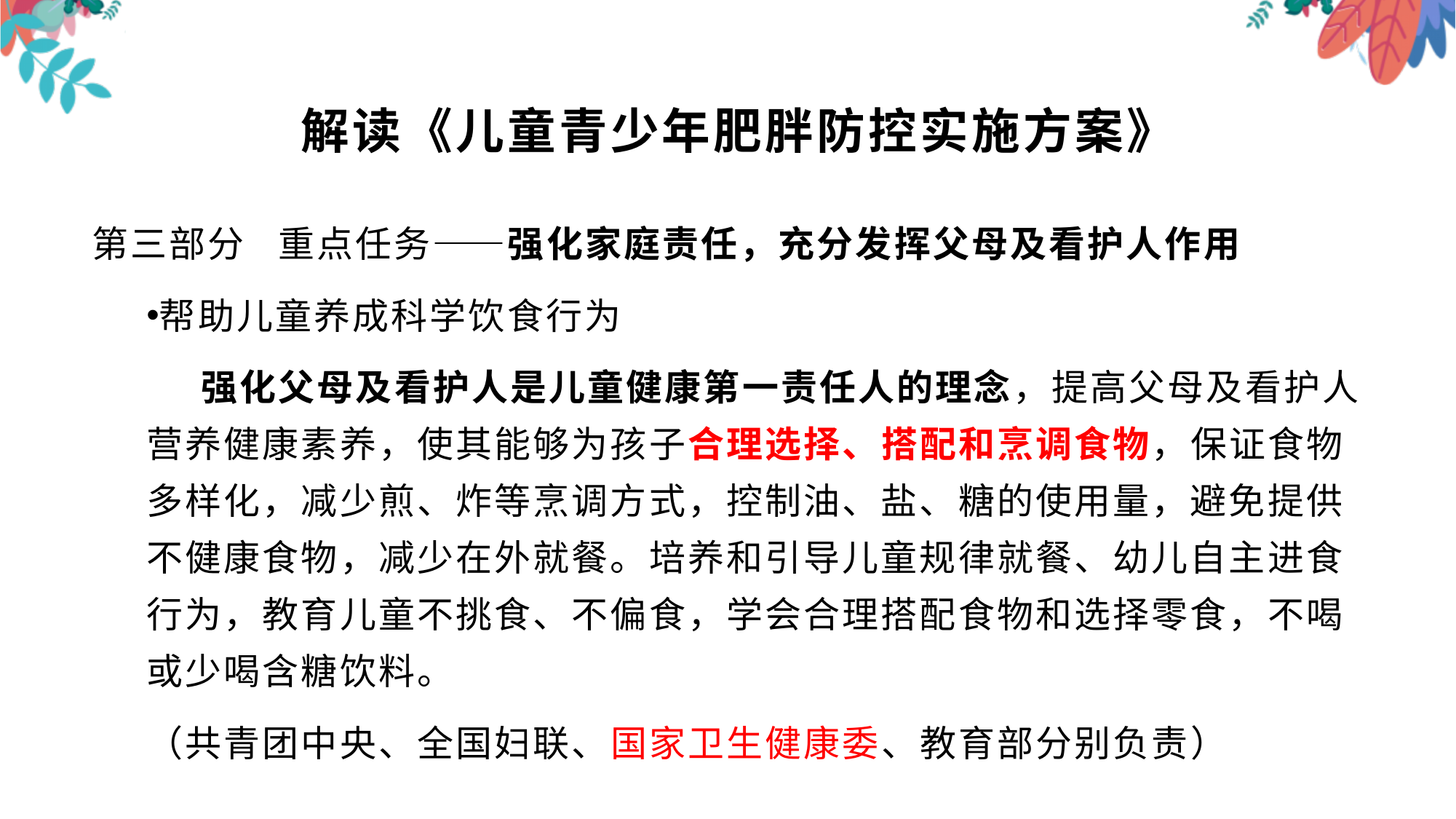

# 解读《儿童青少年肥胖防控实施方案》
第三部分   重点任务——强化家庭责任，充分发挥父母及看护人作用
帮助儿童养成科学饮食行为
强化父母及看护人是儿童健康第一责任人的理念，提高父母及看护人营养健康素养，使其能够为孩子合理选择、搭配和烹调食物，保证食物多样化，减少煎、炸等烹调方式，控制油、盐、糖的使用量，避免提供不健康食物，减少在外就餐。培养和引导儿童规律就餐、幼儿自主进食行为，教育儿童不挑食、不偏食，学会合理搭配食物和选择零食，不喝或少喝含糖饮料。
（共青团中央、全国妇联、国家卫生健康委、教育部分别负责）